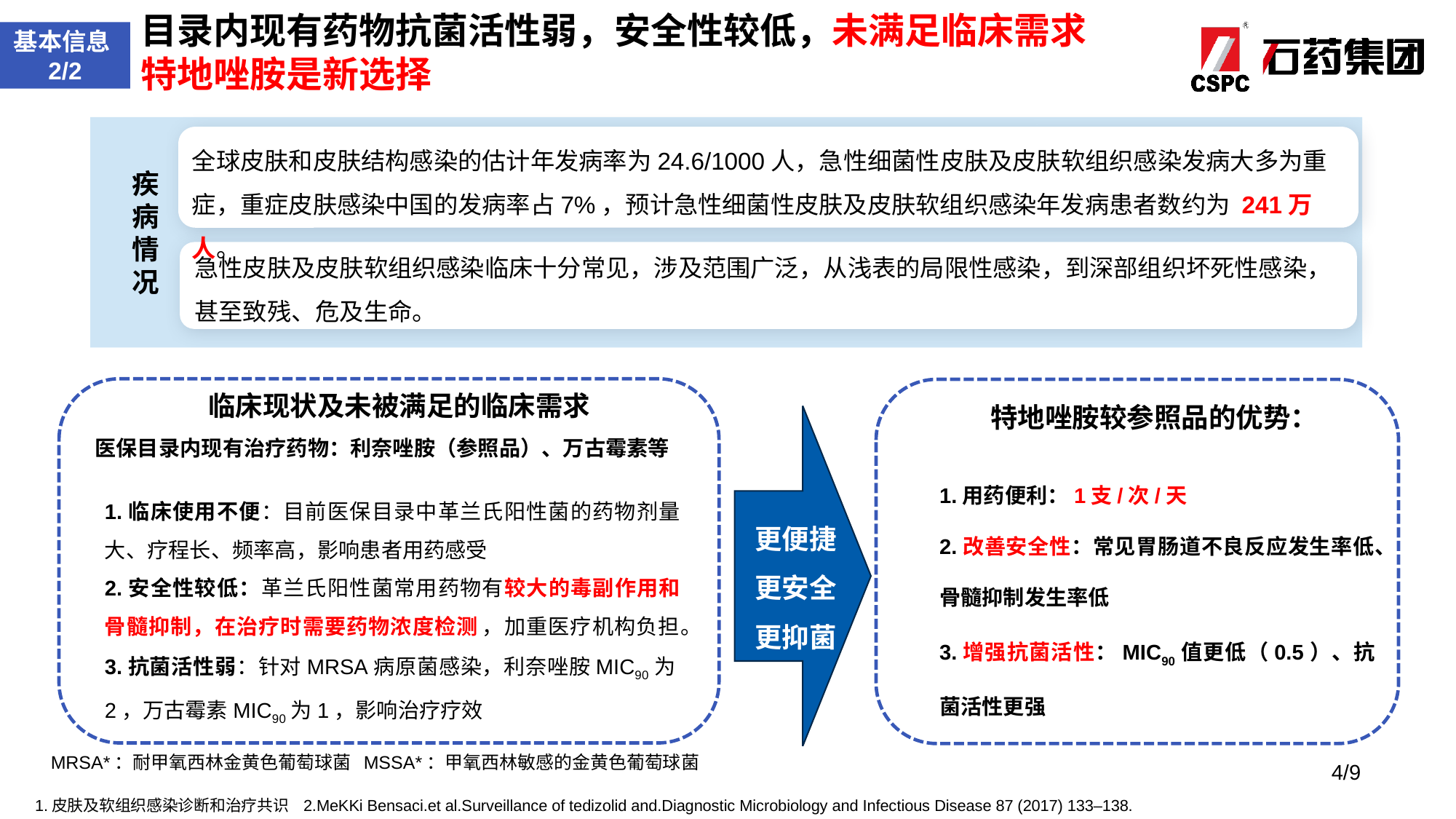

目录内现有药物抗菌活性弱，安全性较低，未满足临床需求
特地唑胺是新选择
基本信息2/2

全球皮肤和皮肤结构感染的估计年发病率为24.6/1000人，急性细菌性皮肤及皮肤软组织感染发病大多为重症，重症皮肤感染中国的发病率占7%，预计急性细菌性皮肤及皮肤软组织感染年发病患者数约为 241万人。

疾
病
情
况
急性皮肤及皮肤软组织感染临床十分常见，涉及范围广泛，从浅表的局限性感染，到深部组织坏死性感染，甚至致残、危及生命。

临床现状及未被满足的临床需求
1.临床使用不便：目前医保目录中革兰氏阳性菌的药物剂量大、疗程长、频率高，影响患者用药感受
2.安全性较低：革兰氏阳性菌常用药物有较大的毒副作用和骨髓抑制，在治疗时需要药物浓度检测 ，加重医疗机构负担。
3.抗菌活性弱：针对MRSA病原菌感染，利奈唑胺MIC90为2，万古霉素MIC90为1，影响治疗疗效

特地唑胺较参照品的优势：

医保目录内现有治疗药物：利奈唑胺（参照品）、万古霉素等
1.用药便利：1支/次/天
2.改善安全性：常见胃肠道不良反应发生率低、骨髓抑制发生率低
3.增强抗菌活性：MIC90值更低（0.5）、抗菌活性更强

更便捷
更安全
更抑菌

MRSA*：耐甲氧西林金黄色葡萄球菌  MSSA*：甲氧西林敏感的金黄色葡萄球菌
4/9
1.皮肤及软组织感染诊断和治疗共识   2.MeKKi Bensaci.et al.Surveillance of tedizolid and.Diagnostic Microbiology and Infectious Disease 87 (2017) 133–138.